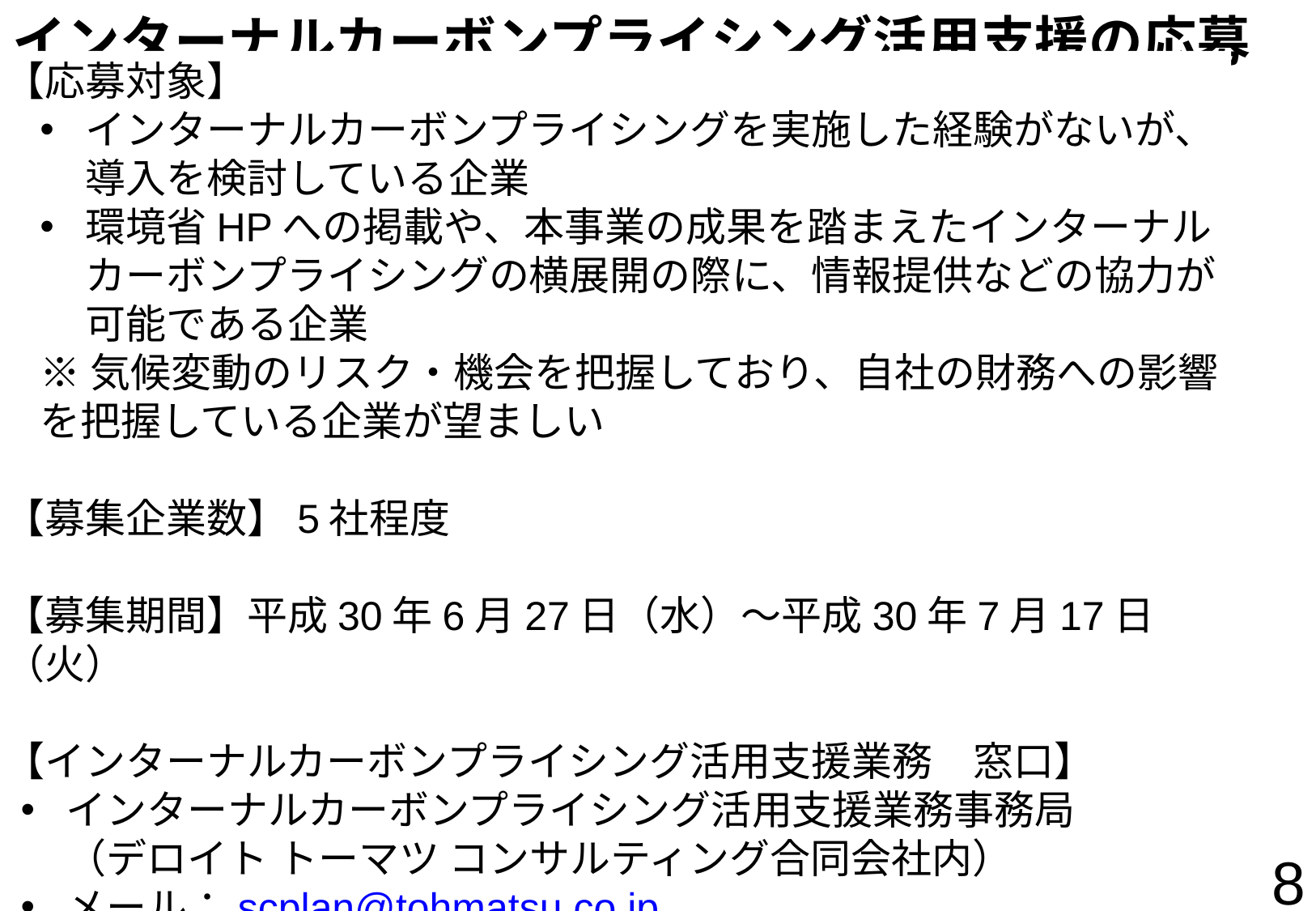

# インターナルカーボンプライシング活用支援の応募概要
【応募対象】
インターナルカーボンプライシングを実施した経験がないが、導入を検討している企業
環境省HPへの掲載や、本事業の成果を踏まえたインターナルカーボンプライシングの横展開の際に、情報提供などの協力が可能である企業
※気候変動のリスク・機会を把握しており、自社の財務への影響を把握している企業が望ましい

【募集企業数】5社程度

【募集期間】平成30年6月27日（水）～平成30年7月17日（火）

【インターナルカーボンプライシング活用支援業務　窓口】
インターナルカーボンプライシング活用支援業務事務局
（デロイト トーマツ コンサルティング合同会社内）
メール：scplan@tohmatsu.co.jp
8